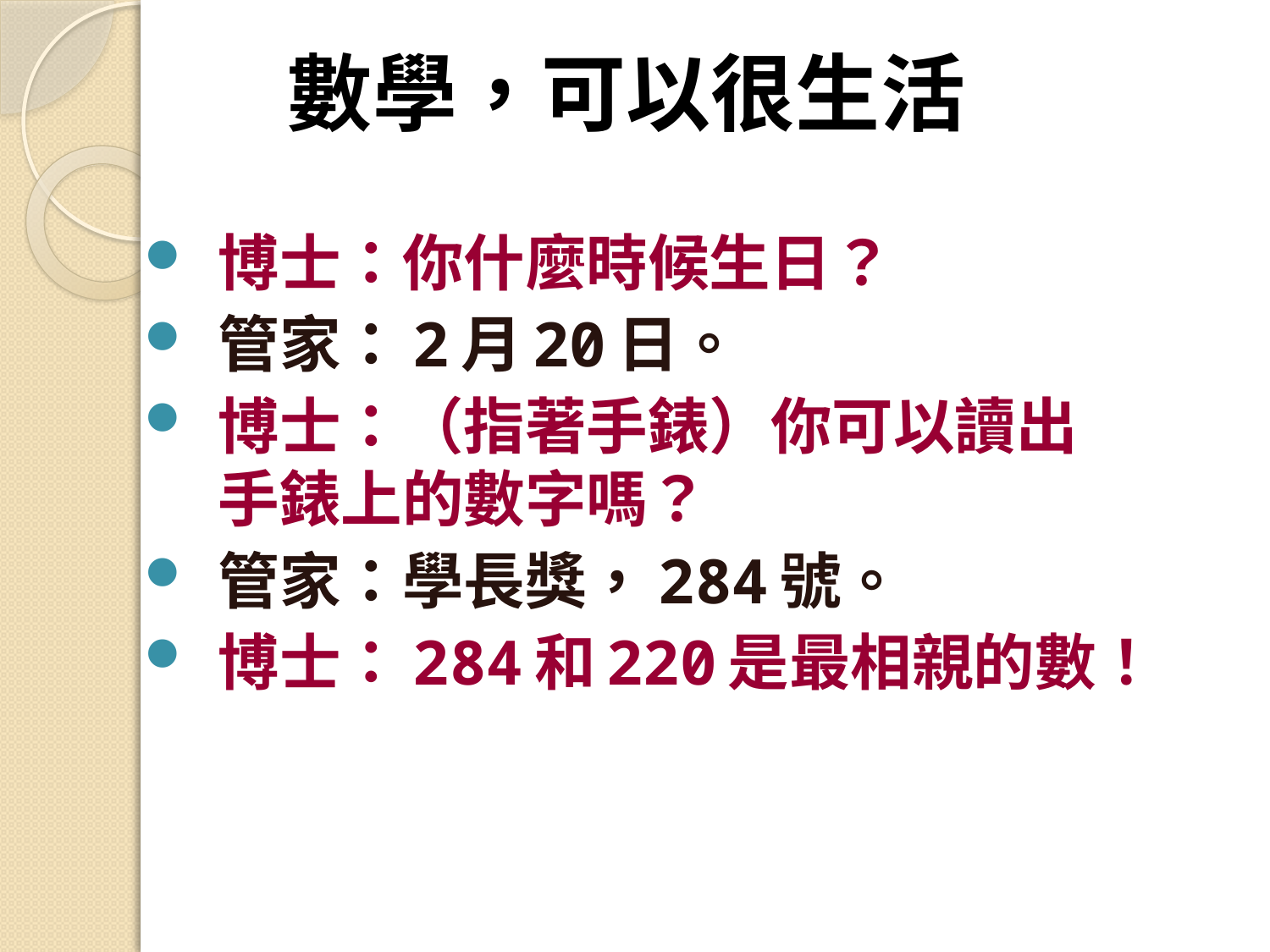

# 數學，可以很生活
博士：你什麼時候生日？
管家：2月20日。
博士：（指著手錶）你可以讀出手錶上的數字嗎？
管家：學長獎，284號。
博士：284和220是最相親的數！